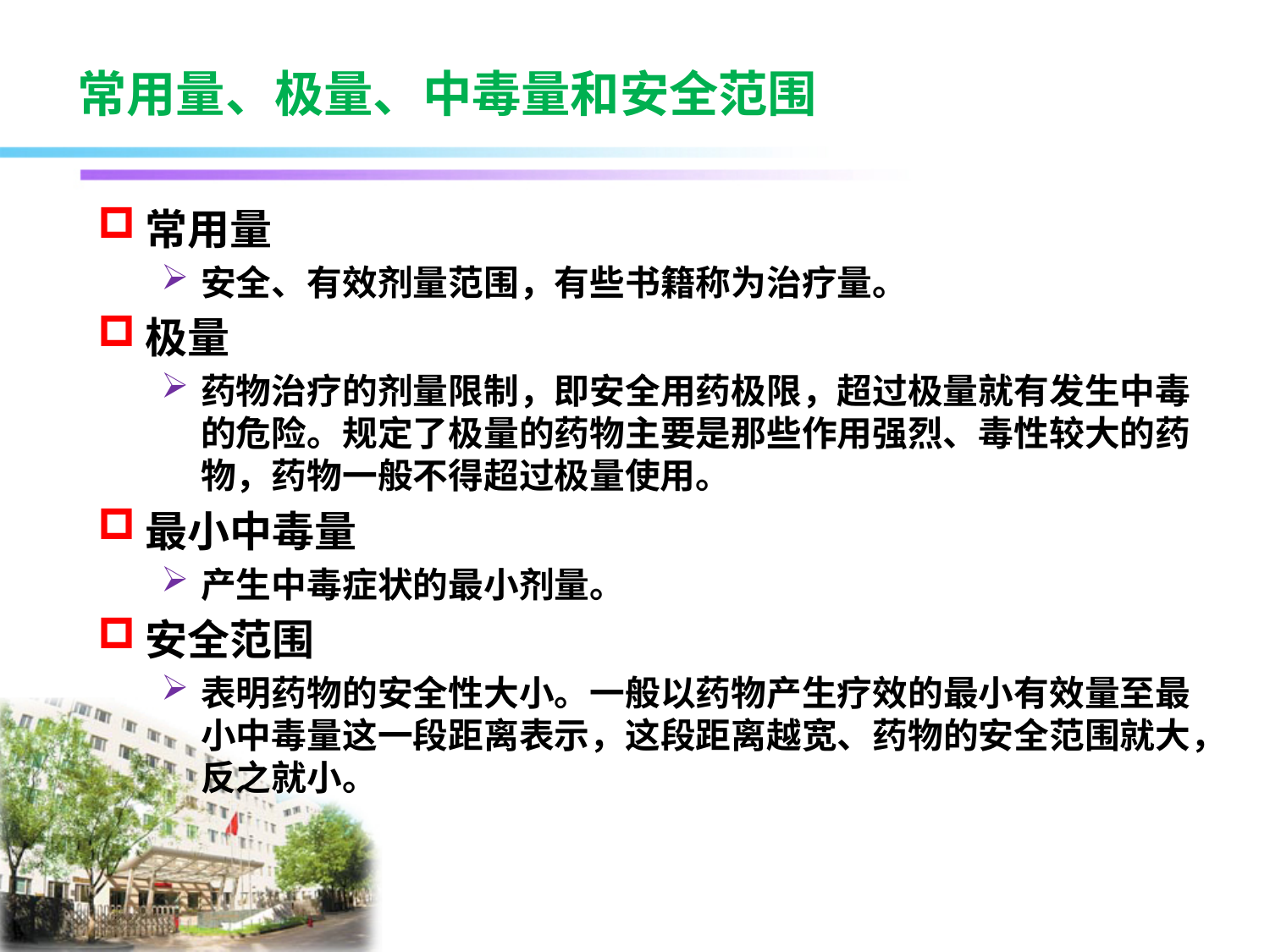

常用量、极量、中毒量和安全范围
常用量
安全、有效剂量范围，有些书籍称为治疗量。
极量
药物治疗的剂量限制，即安全用药极限，超过极量就有发生中毒的危险。规定了极量的药物主要是那些作用强烈、毒性较大的药物，药物一般不得超过极量使用。
最小中毒量
产生中毒症状的最小剂量。
安全范围
表明药物的安全性大小。一般以药物产生疗效的最小有效量至最小中毒量这一段距离表示，这段距离越宽、药物的安全范围就大，反之就小。